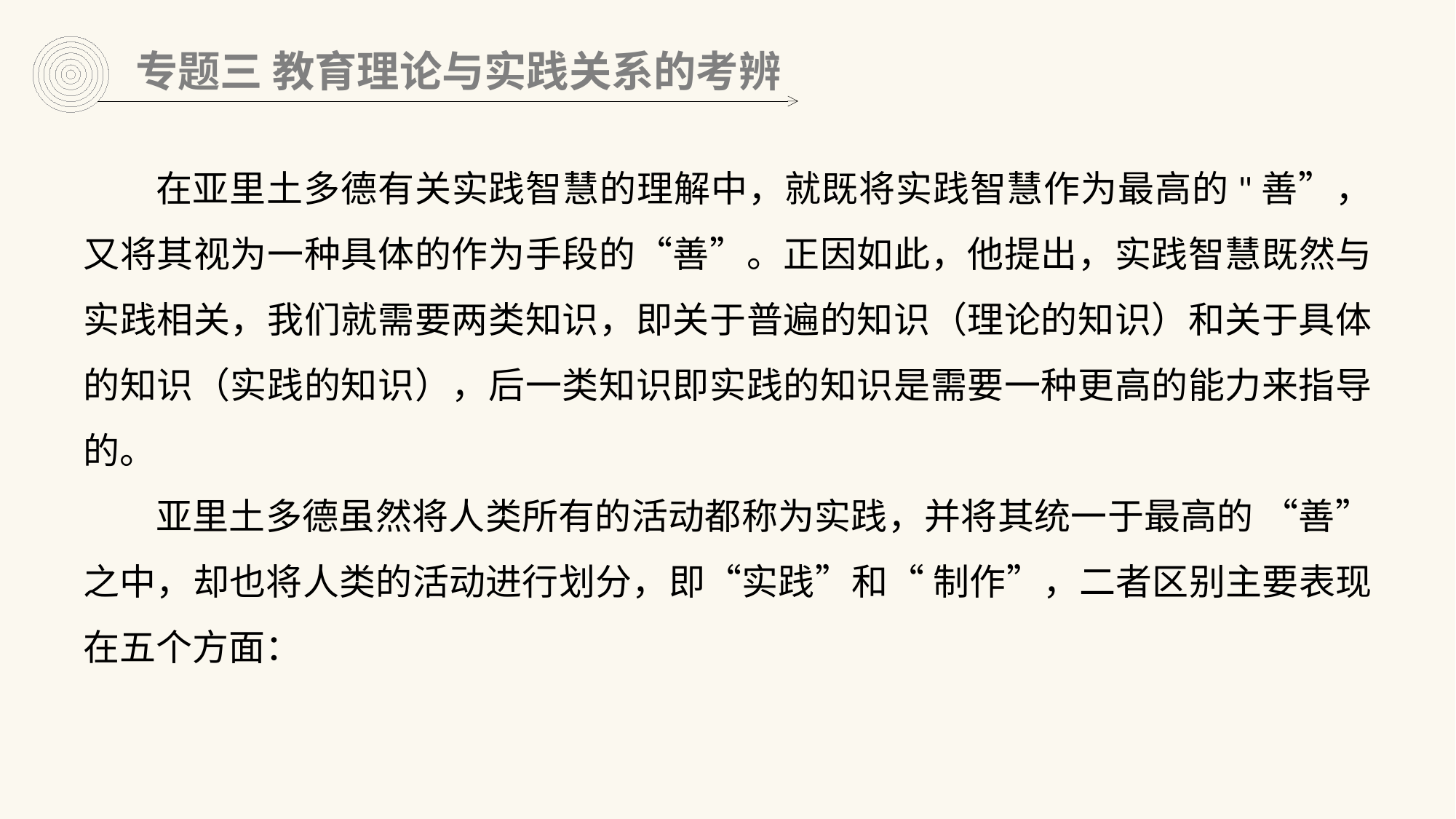

专题三 教育理论与实践关系的考辨
在亚里土多德有关实践智慧的理解中，就既将实践智慧作为最高的"善”，又将其视为一种具体的作为手段的“善”。正因如此，他提出，实践智慧既然与实践相关，我们就需要两类知识，即关于普遍的知识（理论的知识）和关于具体的知识（实践的知识），后一类知识即实践的知识是需要一种更高的能力来指导的。
亚里土多德虽然将人类所有的活动都称为实践，并将其统一于最高的 “善” 之中，却也将人类的活动进行划分，即“实践”和“ 制作”，二者区别主要表现在五个方面：